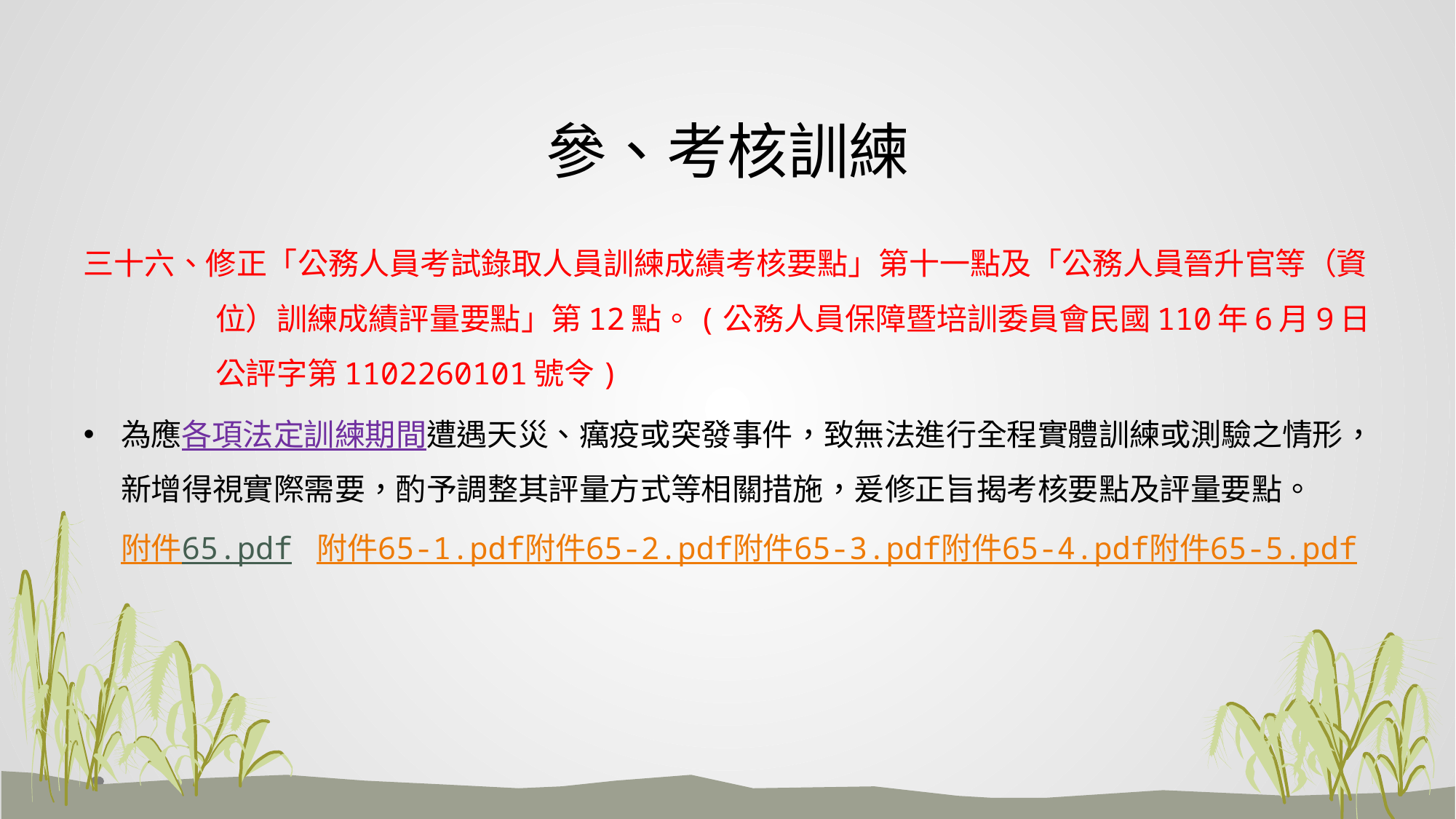

# 參、考核訓練
三十六、修正「公務人員考試錄取人員訓練成績考核要點」第十一點及「公務人員晉升官等（資位）訓練成績評量要點」第12點。(公務人員保障暨培訓委員會民國110年6月9日公評字第1102260101號令)
為應各項法定訓練期間遭遇天災、癘疫或突發事件，致無法進行全程實體訓練或測驗之情形，新增得視實際需要，酌予調整其評量方式等相關措施，爰修正旨揭考核要點及評量要點。附件65.pdf 附件65-1.pdf附件65-2.pdf附件65-3.pdf附件65-4.pdf附件65-5.pdf